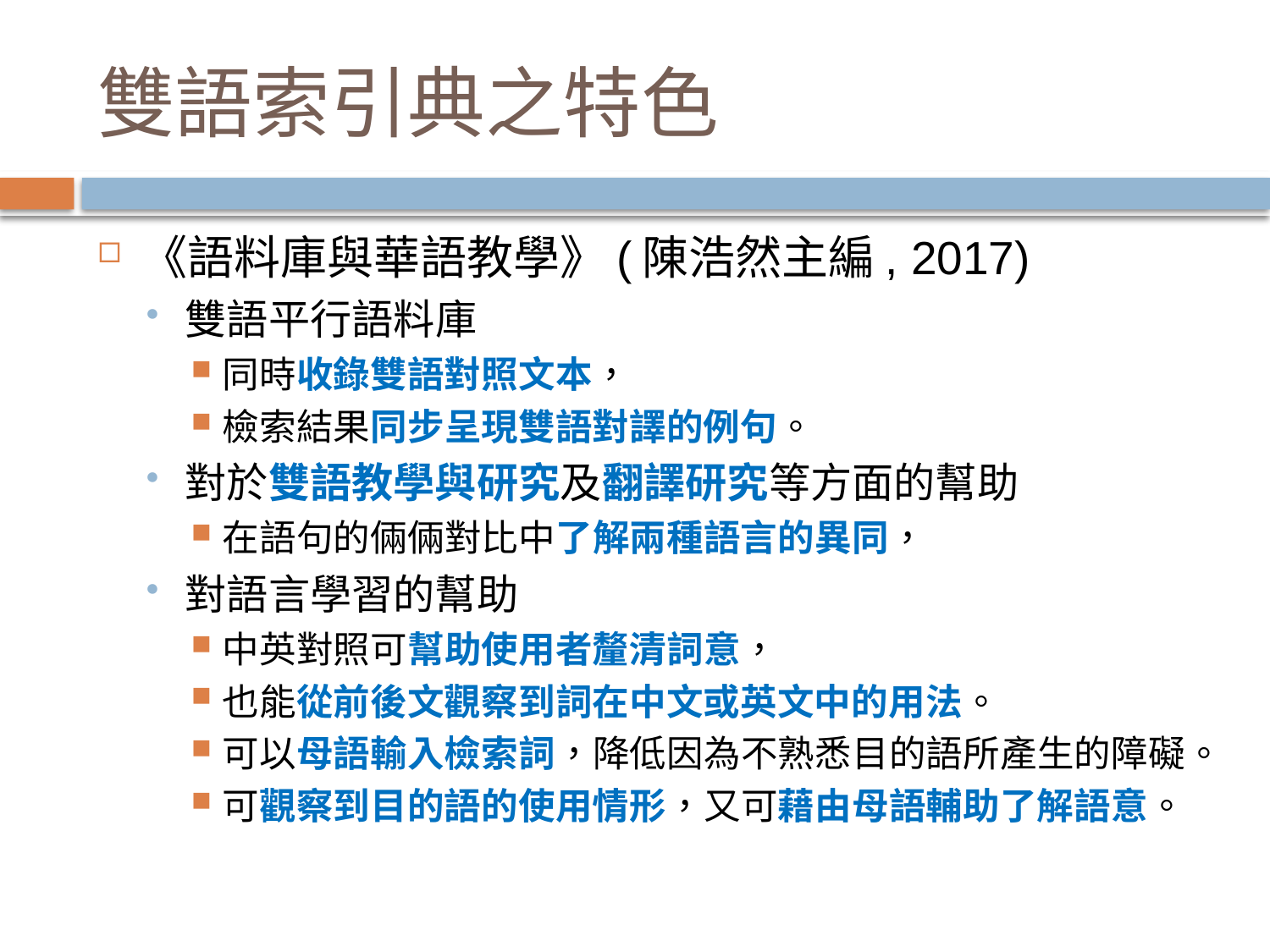

# 雙語索引典之特色
《語料庫與華語教學》(陳浩然主編, 2017)
雙語平行語料庫
同時收錄雙語對照文本，
檢索結果同步呈現雙語對譯的例句。
對於雙語教學與研究及翻譯研究等方面的幫助
在語句的倆倆對比中了解兩種語言的異同，
對語言學習的幫助
中英對照可幫助使用者釐清詞意，
也能從前後文觀察到詞在中文或英文中的用法。
可以母語輸入檢索詞，降低因為不熟悉目的語所產生的障礙。
可觀察到目的語的使用情形，又可藉由母語輔助了解語意。